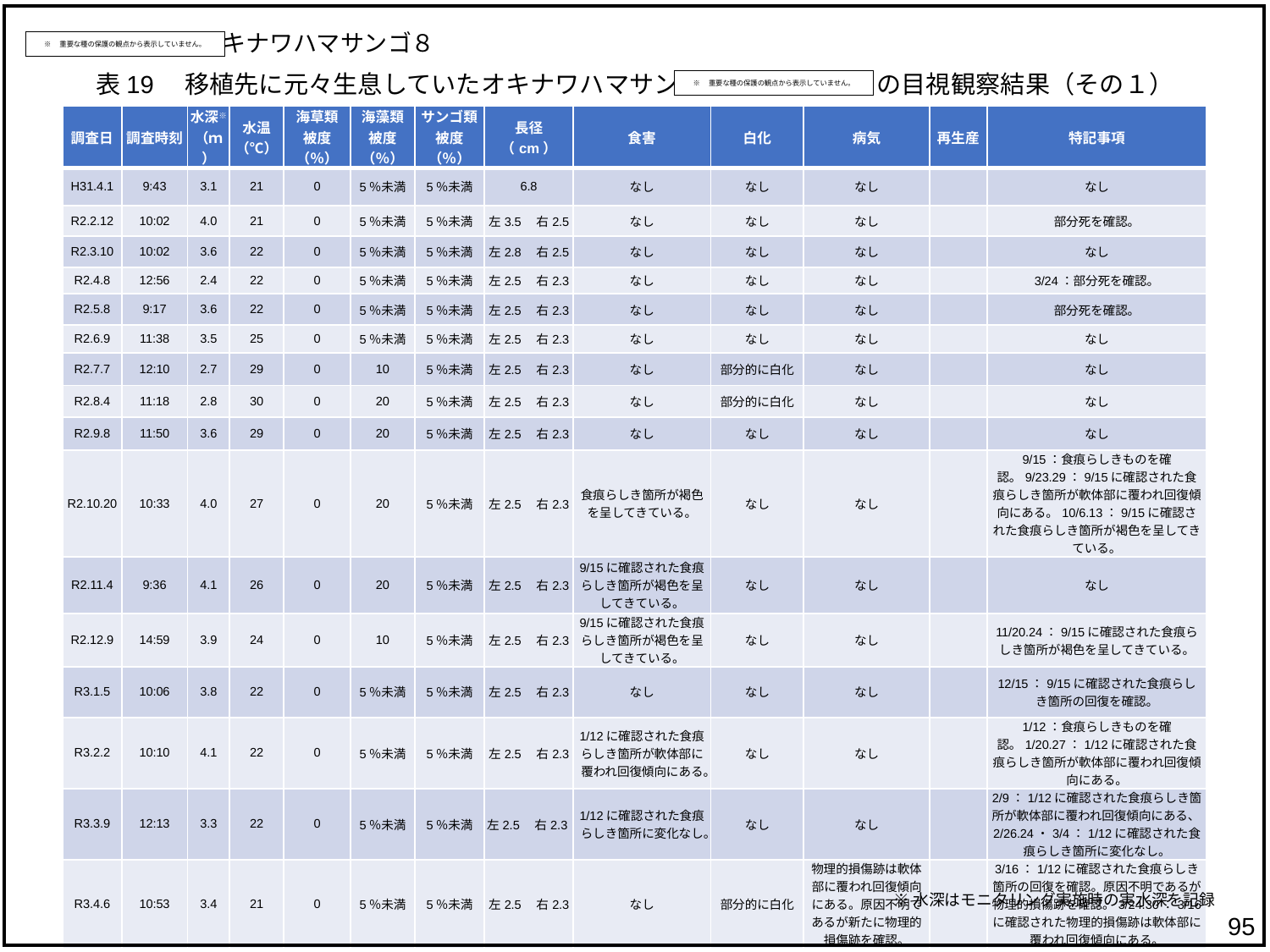

オキナワハマサンゴ８
※　重要な種の保護の観点から表示していません。
表19　移植先に元々生息していたオキナワハマサンゴ                           ８の目視観察結果（その１）
※　重要な種の保護の観点から表示していません。
| 調査日 | 調査時刻 | 水深※ （ｍ） | 水温 （℃） | 海草類 被度（％） | 海藻類 被度（％） | サンゴ類 被度（％） | 長径 （cm） | 食害 | 白化 | 病気 | 再生産 | 特記事項 |
| --- | --- | --- | --- | --- | --- | --- | --- | --- | --- | --- | --- | --- |
| H31.4.1 | 9:43 | 3.1 | 21 | 0 | 5％未満 | 5％未満 | 6.8 | なし | なし | なし |  | なし |
| R2.2.12 | 10:02 | 4.0 | 21 | 0 | 5％未満 | 5％未満 | 左3.5　右2.5 | なし | なし | なし |  | 部分死を確認。 |
| R2.3.10 | 10:02 | 3.6 | 22 | 0 | 5％未満 | 5％未満 | 左2.8　右2.5 | なし | なし | なし |  | なし |
| R2.4.8 | 12:56 | 2.4 | 22 | 0 | 5％未満 | 5％未満 | 左2.5　右2.3 | なし | なし | なし |  | 3/24：部分死を確認。 |
| R2.5.8 | 9:17 | 3.6 | 22 | 0 | 5％未満 | 5％未満 | 左2.5　右2.3 | なし | なし | なし |  | 部分死を確認。 |
| R2.6.9 | 11:38 | 3.5 | 25 | 0 | 5％未満 | 5％未満 | 左2.5　右2.3 | なし | なし | なし |  | なし |
| R2.7.7 | 12:10 | 2.7 | 29 | 0 | 10 | 5％未満 | 左2.5　右2.3 | なし | 部分的に白化 | なし |  | なし |
| R2.8.4 | 11:18 | 2.8 | 30 | 0 | 20 | 5％未満 | 左2.5　右2.3 | なし | 部分的に白化 | なし |  | なし |
| R2.9.8 | 11:50 | 3.6 | 29 | 0 | 20 | 5％未満 | 左2.5　右2.3 | なし | なし | なし |  | なし |
| R2.10.20 | 10:33 | 4.0 | 27 | 0 | 20 | 5％未満 | 左2.5　右2.3 | 食痕らしき箇所が褐色を呈してきている。 | なし | なし |  | 9/15：食痕らしきものを確認。9/23.29：9/15に確認された食痕らしき箇所が軟体部に覆われ回復傾向にある。10/6.13：9/15に確認された食痕らしき箇所が褐色を呈してきている。 |
| R2.11.4 | 9:36 | 4.1 | 26 | 0 | 20 | 5％未満 | 左2.5　右2.3 | 9/15に確認された食痕らしき箇所が褐色を呈してきている。 | なし | なし |  | なし |
| R2.12.9 | 14:59 | 3.9 | 24 | 0 | 10 | 5％未満 | 左2.5　右2.3 | 9/15に確認された食痕らしき箇所が褐色を呈してきている。 | なし | なし |  | 11/20.24：9/15に確認された食痕らしき箇所が褐色を呈してきている。 |
| R3.1.5 | 10:06 | 3.8 | 22 | 0 | 5％未満 | 5％未満 | 左2.5　右2.3 | なし | なし | なし |  | 12/15：9/15に確認された食痕らしき箇所の回復を確認。 |
| R3.2.2 | 10:10 | 4.1 | 22 | 0 | 5％未満 | 5％未満 | 左2.5　右2.3 | 1/12に確認された食痕らしき箇所が軟体部に覆われ回復傾向にある。 | なし | なし |  | 1/12：食痕らしきものを確認。1/20.27：1/12に確認された食痕らしき箇所が軟体部に覆われ回復傾向にある。 |
| R3.3.9 | 12:13 | 3.3 | 22 | 0 | 5％未満 | 5％未満 | 左2.5　右2.3 | 1/12に確認された食痕らしき箇所に変化なし。 | なし | なし |  | 2/9：1/12に確認された食痕らしき箇所が軟体部に覆われ回復傾向にある、2/26.24・3/4：1/12に確認された食痕らしき箇所に変化なし。 |
| R3.4.6 | 10:53 | 3.4 | 21 | 0 | 5％未満 | 5％未満 | 左2.5　右2.3 | なし | 部分的に白化 | 物理的損傷跡は軟体部に覆われ回復傾向にある。原因不明であるが新たに物理的損傷跡を確認。 |  | 3/16：1/12に確認された食痕らしき箇所の回復を確認。原因不明であるが物理的損傷跡を確認。3/24.30：3/16に確認された物理的損傷跡は軟体部に覆われ回復傾向にある。 |
※水深はモニタリング実施時の実水深を記録
95